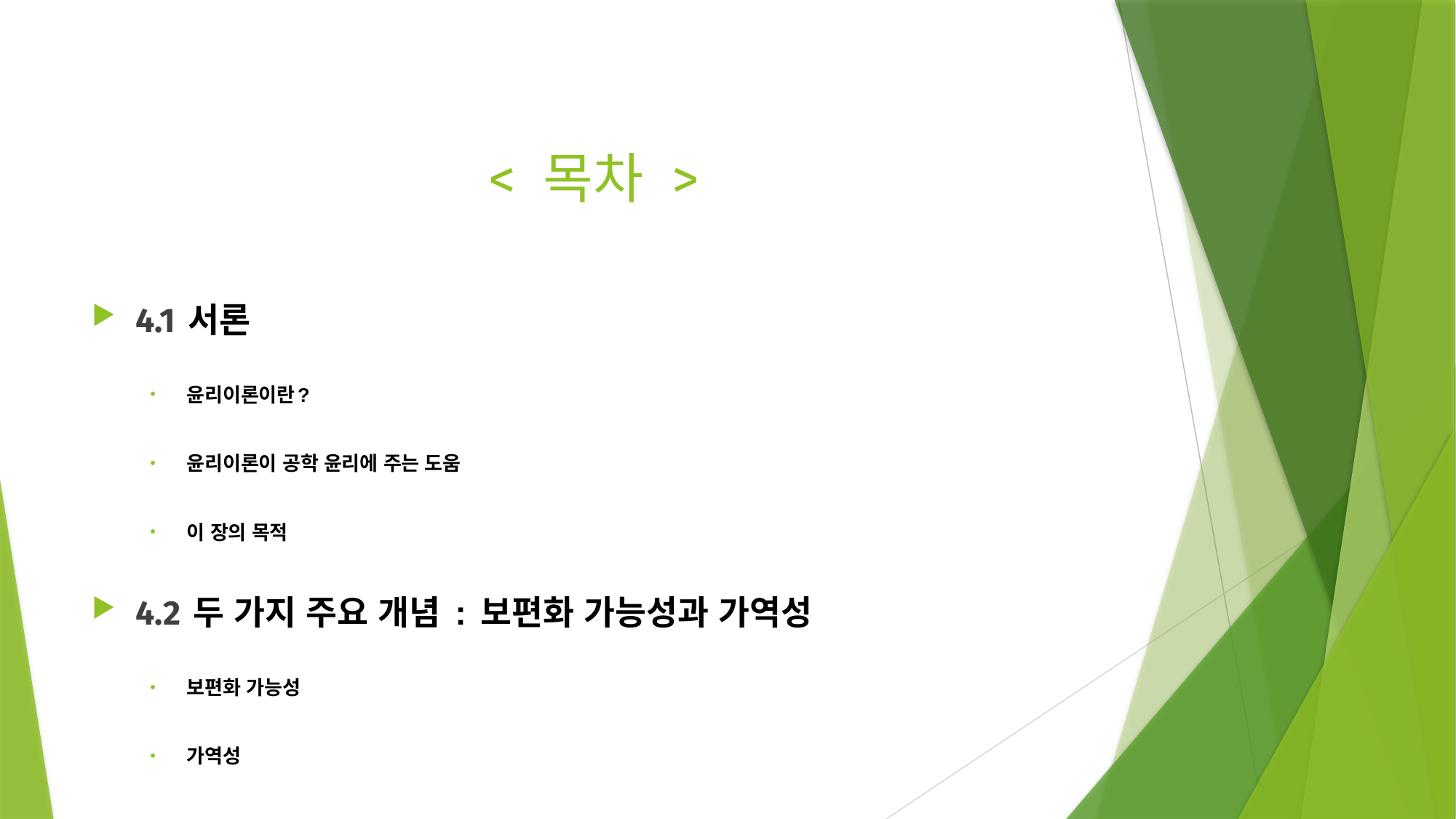

# < 목차 >

4.1 서론

윤리이론이란?

윤리이론이 공학 윤리에 주는 도움

이 장의 목적

4.2 두 가지 주요 개념 : 보편화 가능성과 가역성

보편화 가능성

가역성